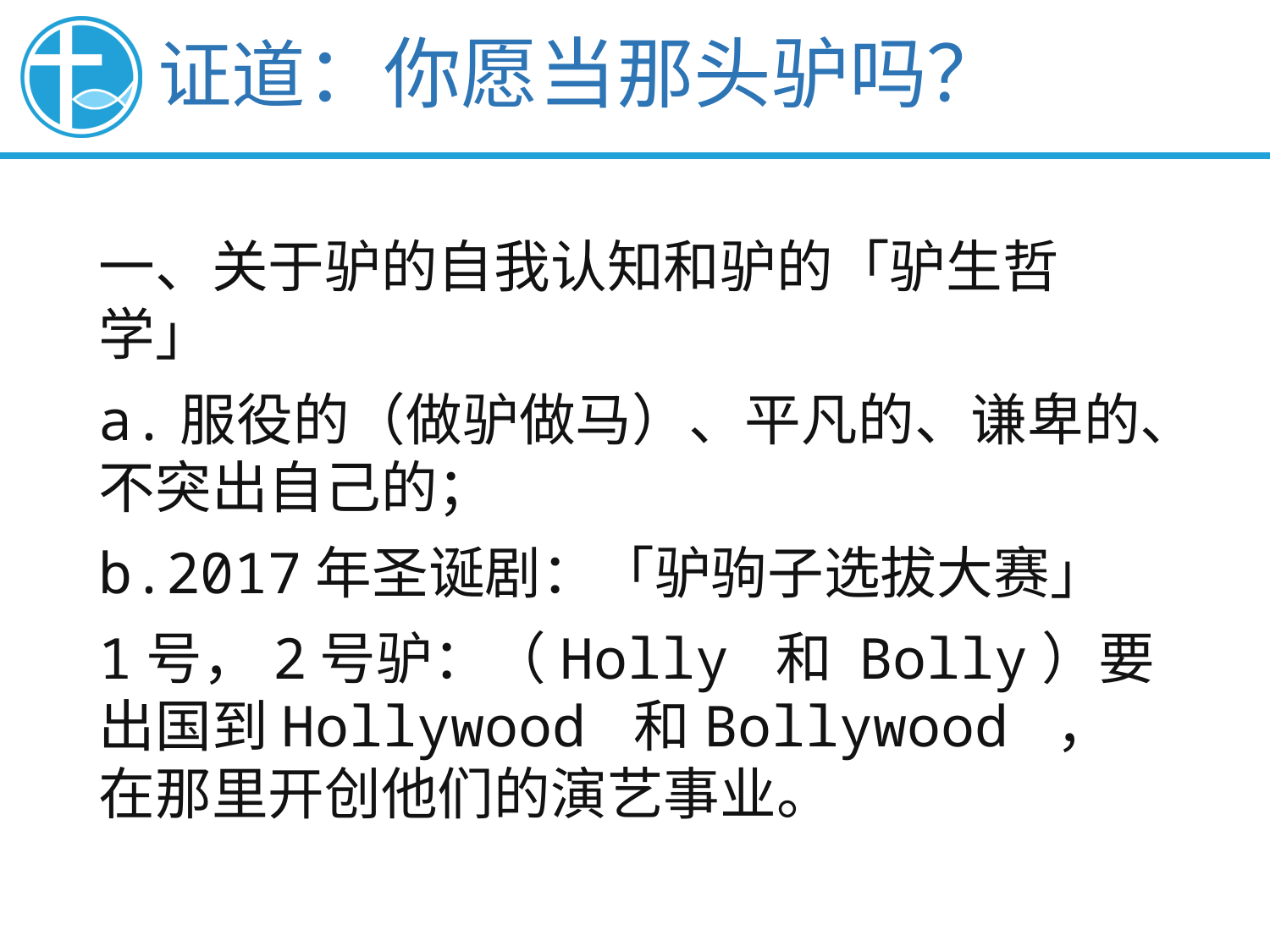

证道：你愿当那头驴吗？
一、关于驴的自我认知和驴的「驴生哲学」
a.服役的（做驴做马）、平凡的、谦卑的、不突出自己的；
b.2017年圣诞剧：「驴驹子选拔大赛」
1号，2号驴：（Holly 和 Bolly）要出国到Hollywood 和Bollywood ，在那里开创他们的演艺事业。